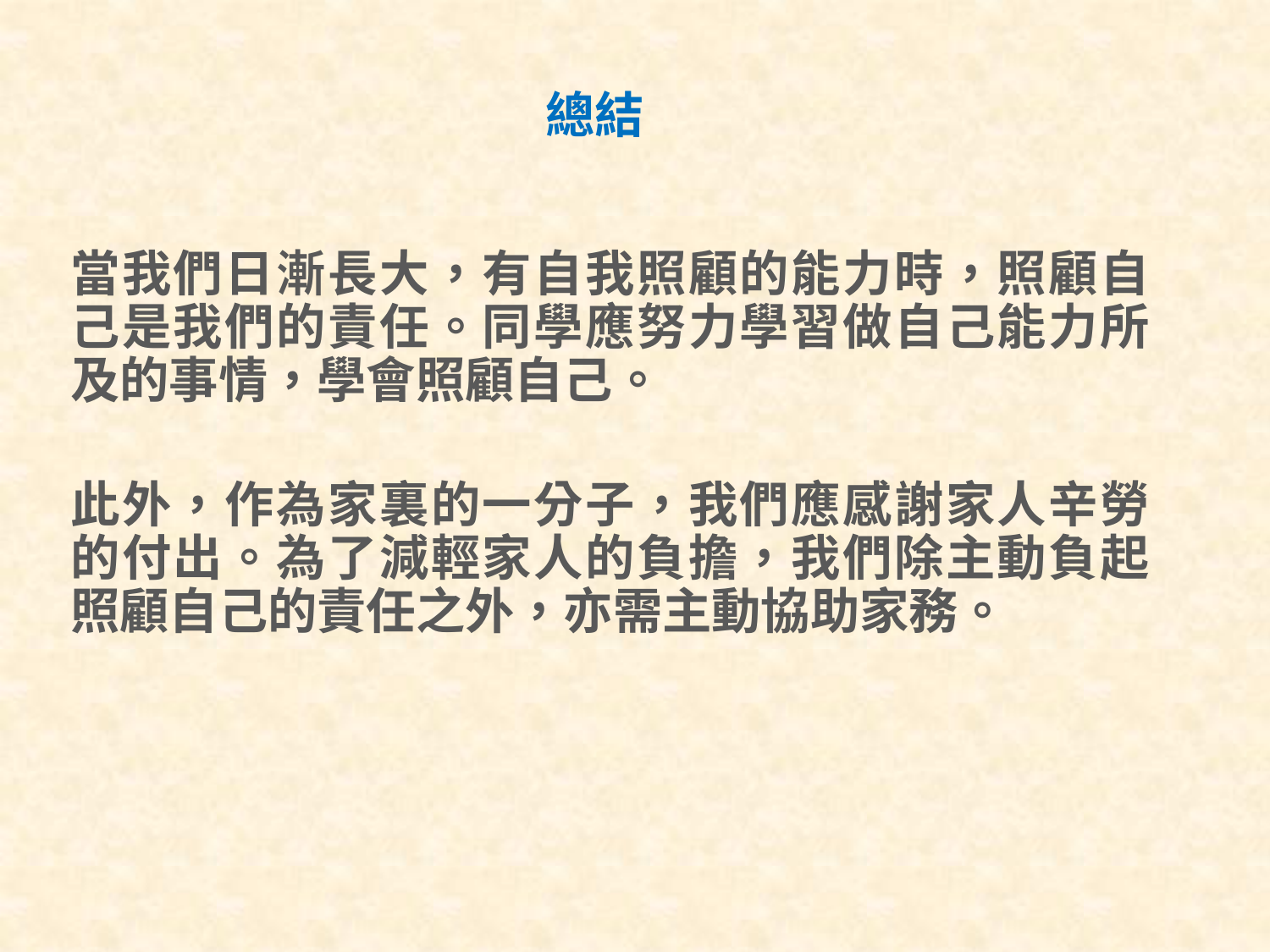

# 總結
當我們日漸長大，有自我照顧的能力時，照顧自己是我們的責任。同學應努力學習做自己能力所及的事情，學會照顧自己。

此外，作為家裏的一分子，我們應感謝家人辛勞的付出。為了減輕家人的負擔，我們除主動負起照顧自己的責任之外，亦需主動協助家務。